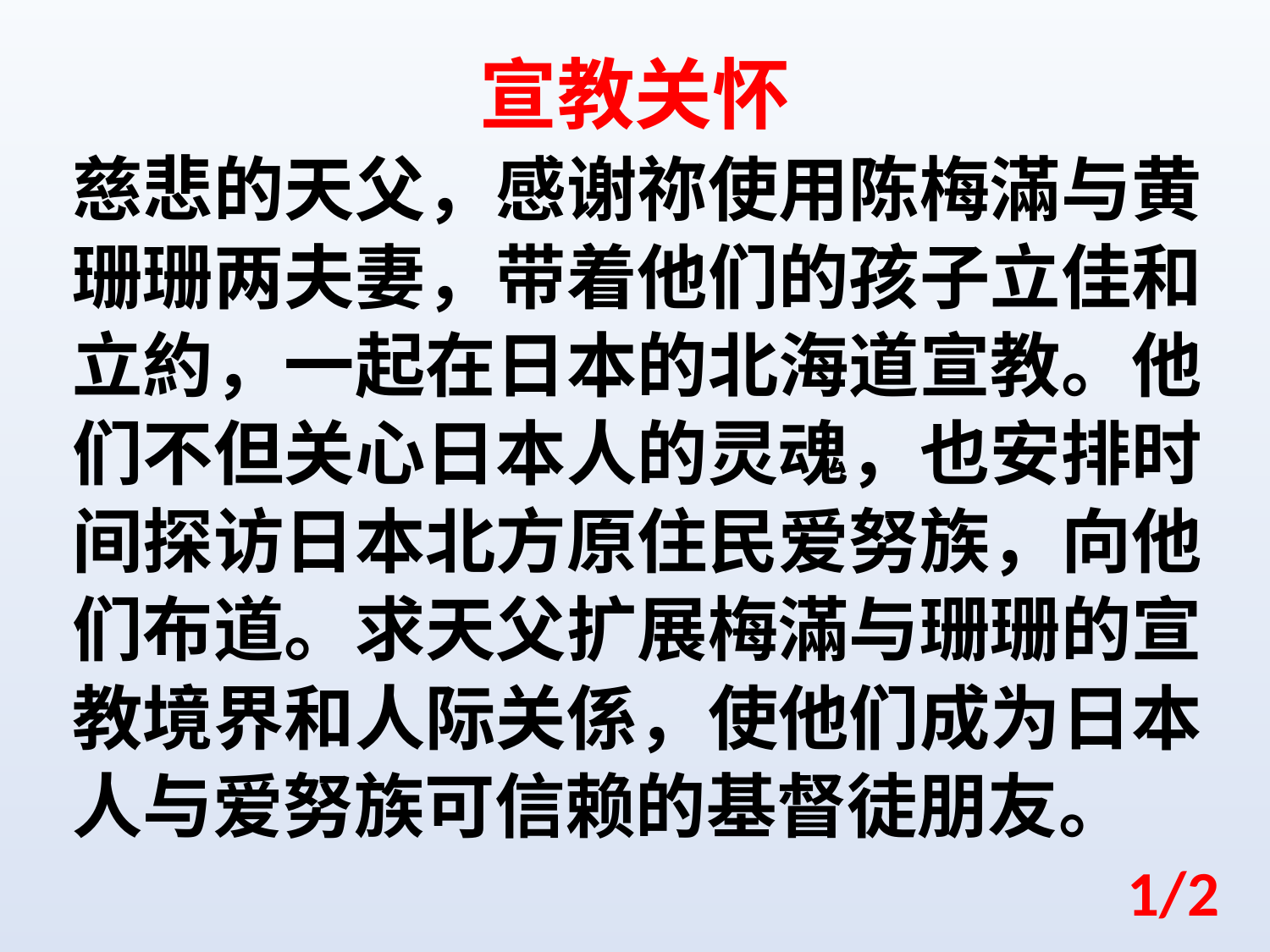

宣教关怀
慈悲的天父，感谢祢使用陈梅滿与黄珊珊两夫妻，带着他们的孩子立佳和立約，一起在日本的北海道宣教。他们不但关心日本人的灵魂，也安排时间探访日本北方原住民爱努族，向他们布道。求天父扩展梅滿与珊珊的宣教境界和人际关係，使他们成为日本人与爱努族可信赖的基督徒朋友。
1/2